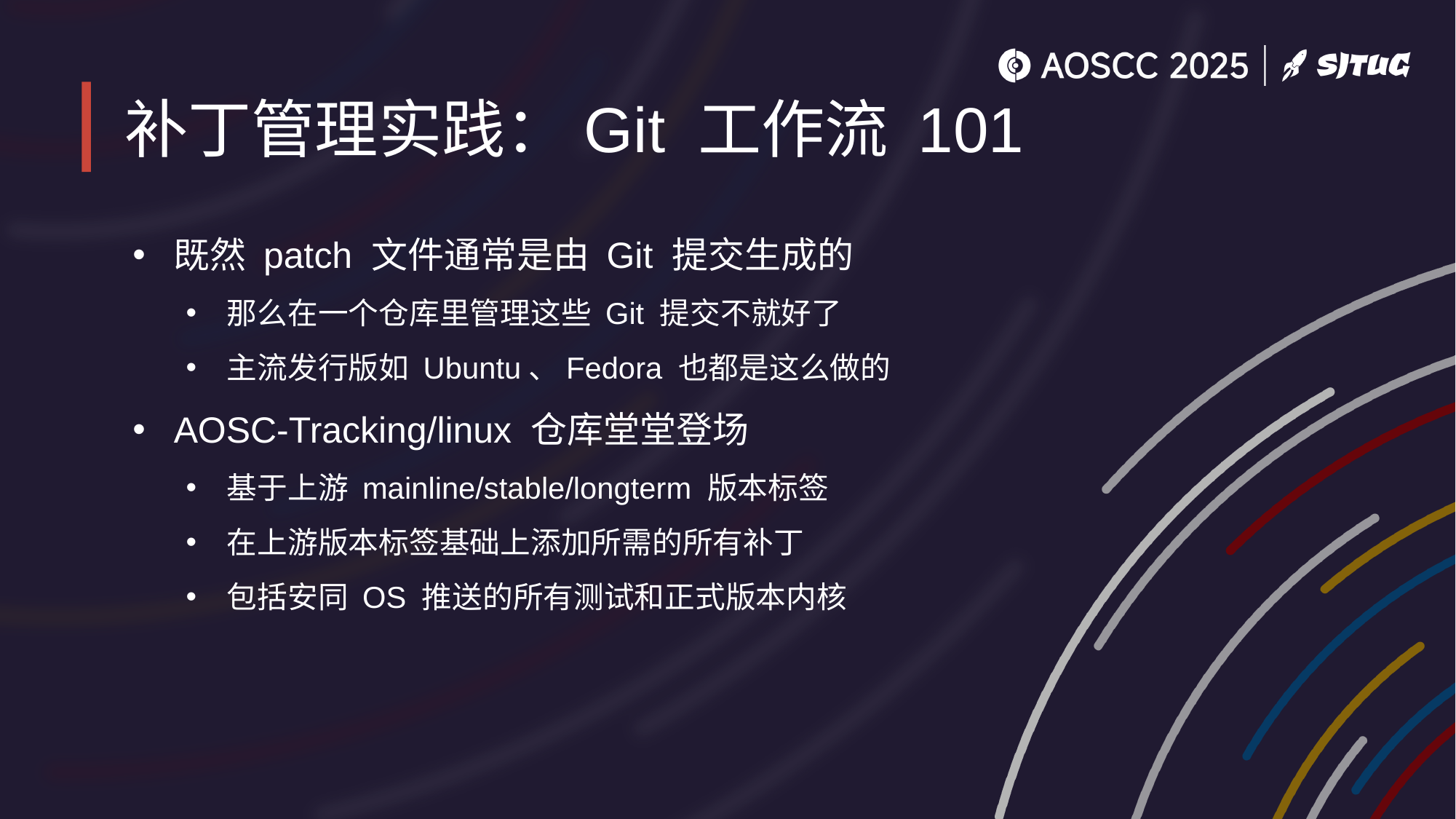

# 补丁管理实践：Git 工作流 101
既然 patch 文件通常是由 Git 提交生成的
那么在一个仓库里管理这些 Git 提交不就好了
主流发行版如 Ubuntu、Fedora 也都是这么做的
AOSC-Tracking/linux 仓库堂堂登场
基于上游 mainline/stable/longterm 版本标签
在上游版本标签基础上添加所需的所有补丁
包括安同 OS 推送的所有测试和正式版本内核